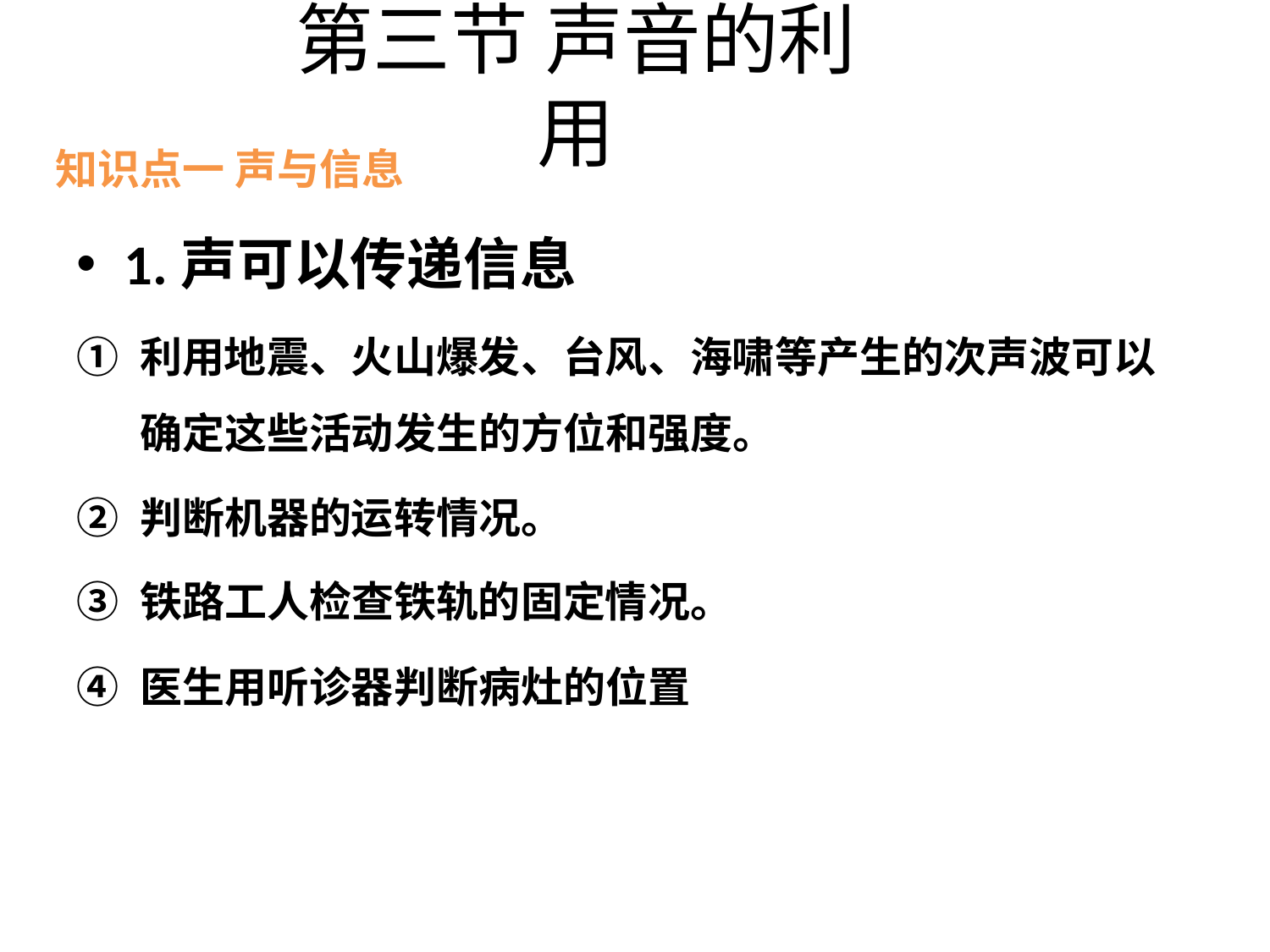

# 第三节 声音的利用
知识点一 声与信息
1.声可以传递信息
利用地震、火山爆发、台风、海啸等产生的次声波可以确定这些活动发生的方位和强度。
判断机器的运转情况。
铁路工人检查铁轨的固定情况。
医生用听诊器判断病灶的位置